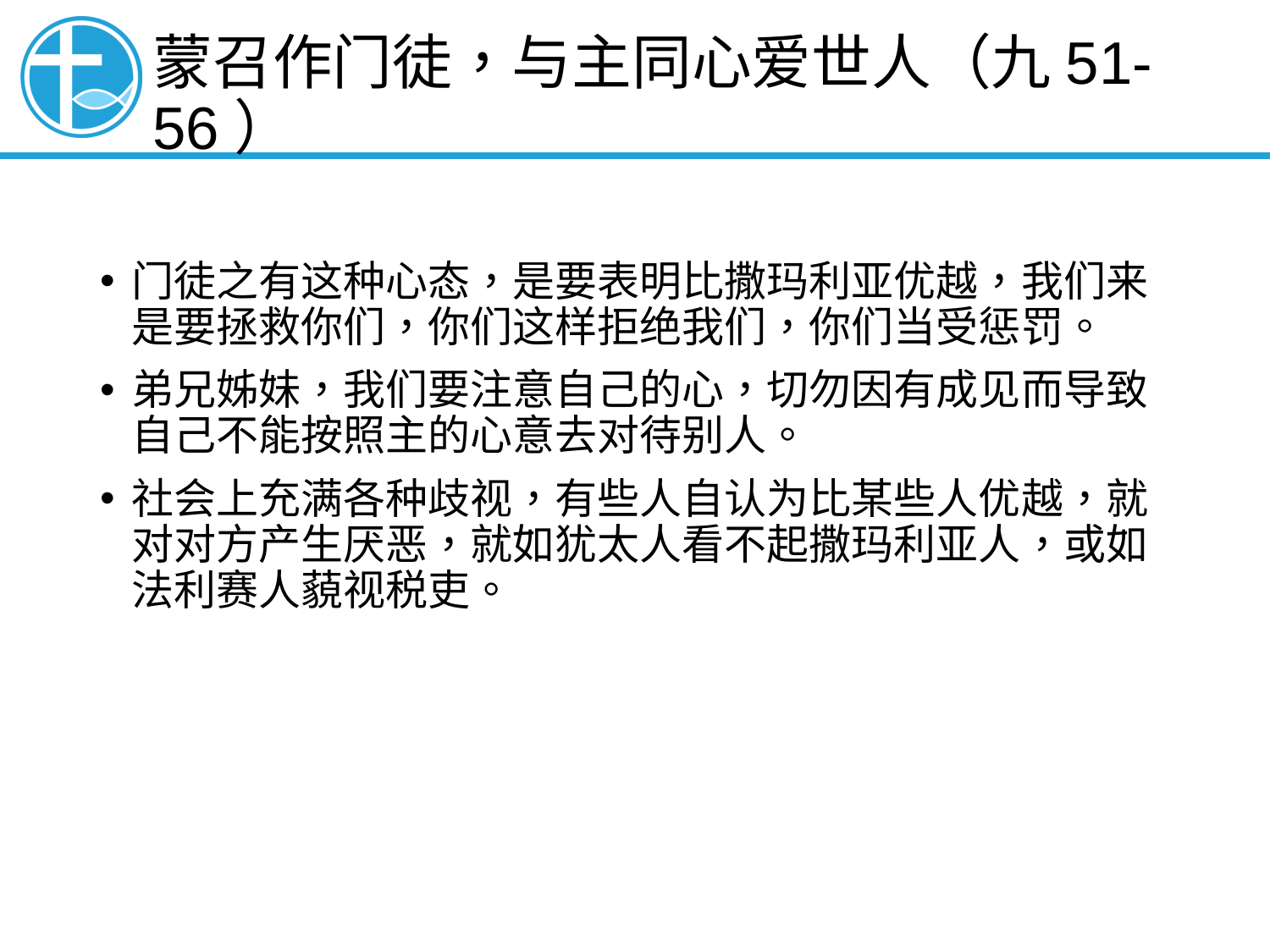

# 蒙召作门徒，与主同心爱世人（九51-56）
门徒之有这种心态，是要表明比撒玛利亚优越，我们来是要拯救你们，你们这样拒绝我们，你们当受惩罚。
弟兄姊妹，我们要注意自己的心，切勿因有成见而导致自己不能按照主的心意去对待别人。
社会上充满各种歧视，有些人自认为比某些人优越，就对对方产生厌恶，就如犹太人看不起撒玛利亚人，或如法利赛人藐视税吏。